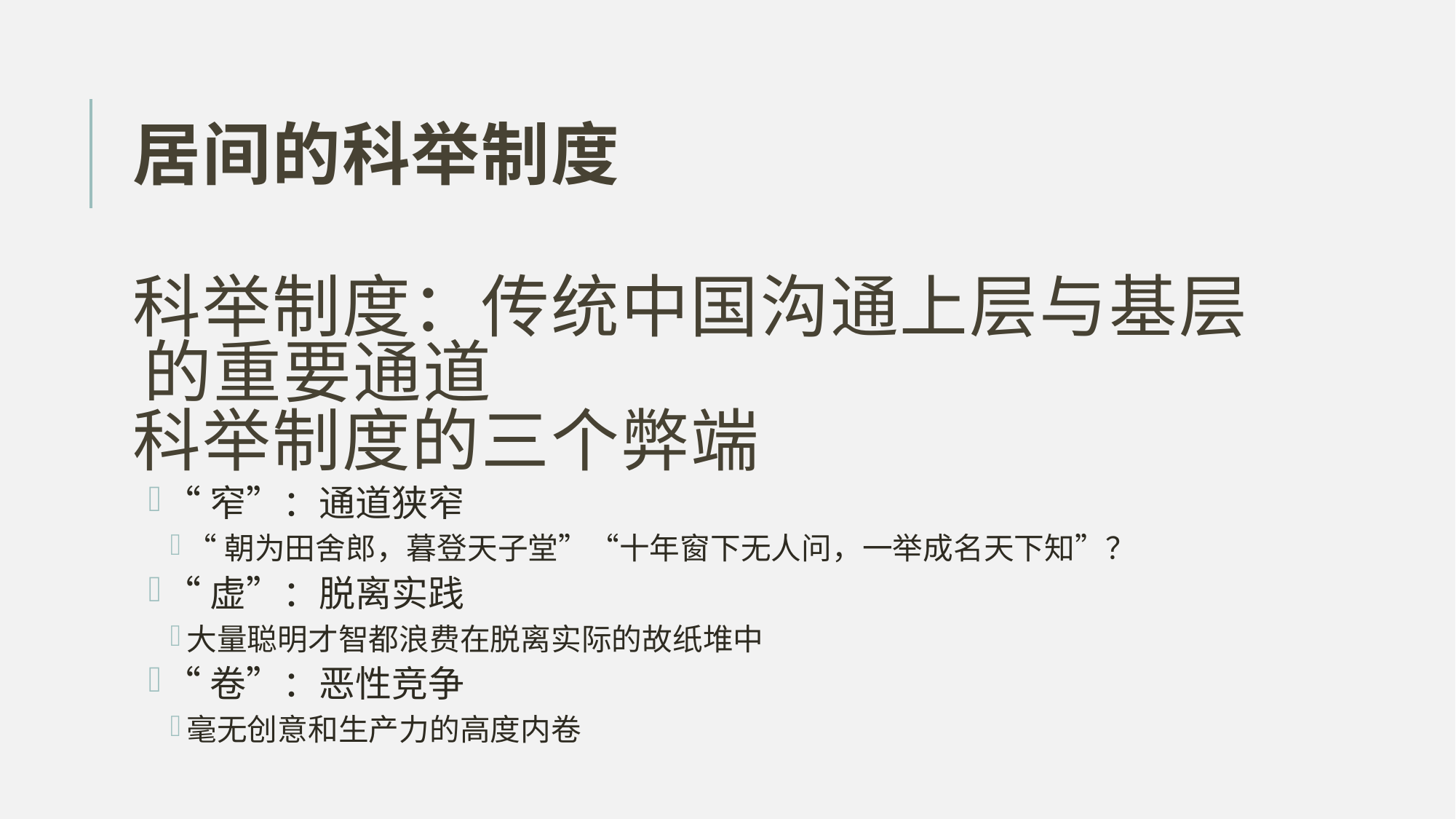

# 居间的科举制度
科举制度：传统中国沟通上层与基层的重要通道
科举制度的三个弊端
“窄”：通道狭窄
“朝为田舍郎，暮登天子堂”“十年窗下无人问，一举成名天下知”？
“虚”：脱离实践
大量聪明才智都浪费在脱离实际的故纸堆中
“卷”：恶性竞争
毫无创意和生产力的高度内卷